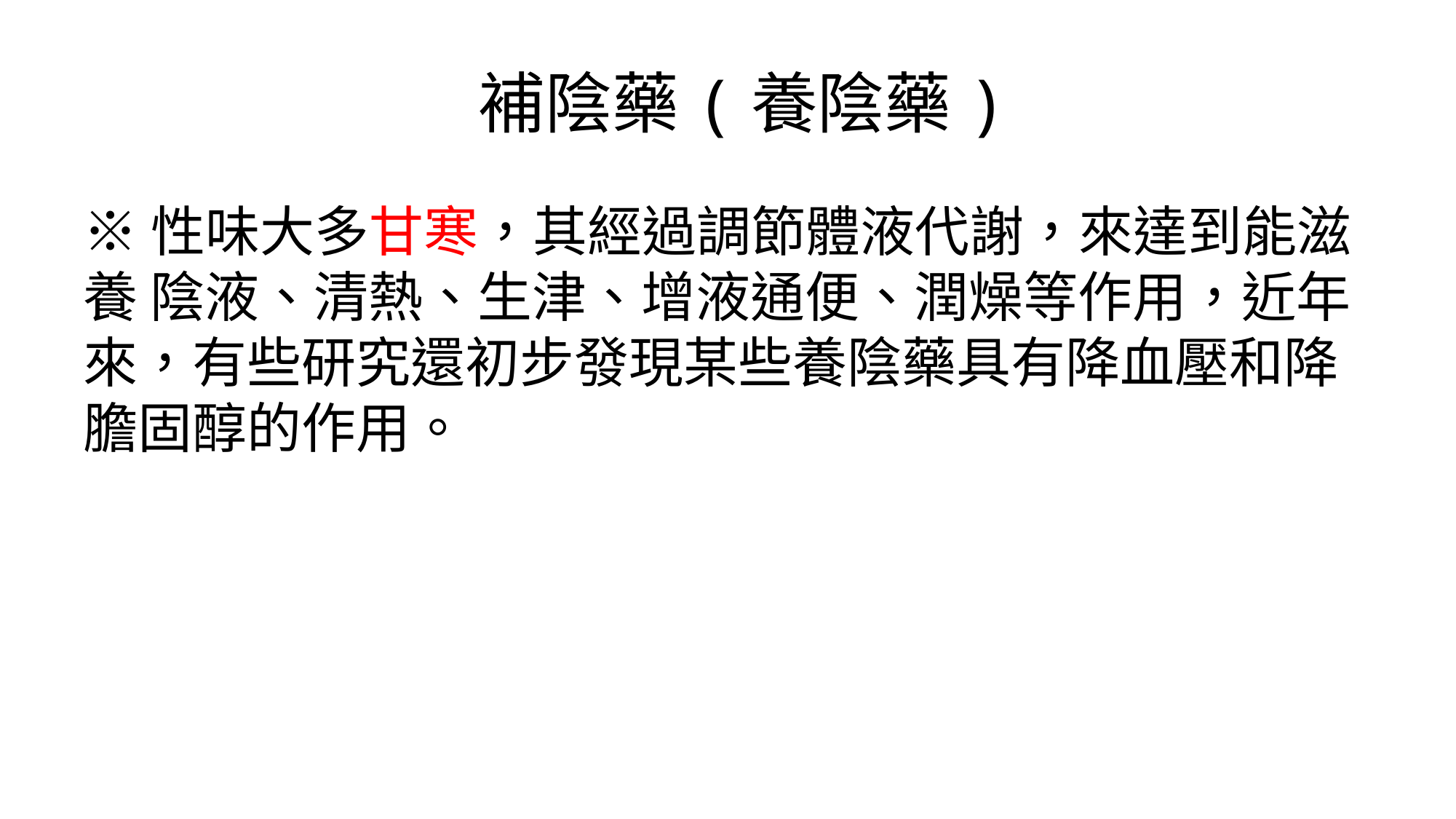

# 補陰藥(養陰藥)
※性味大多甘寒，其經過調節體液代謝，來達到能滋養 陰液、清熱、生津、增液通便、潤燥等作用，近年來，有些研究還初步發現某些養陰藥具有降血壓和降膽固醇的作用。